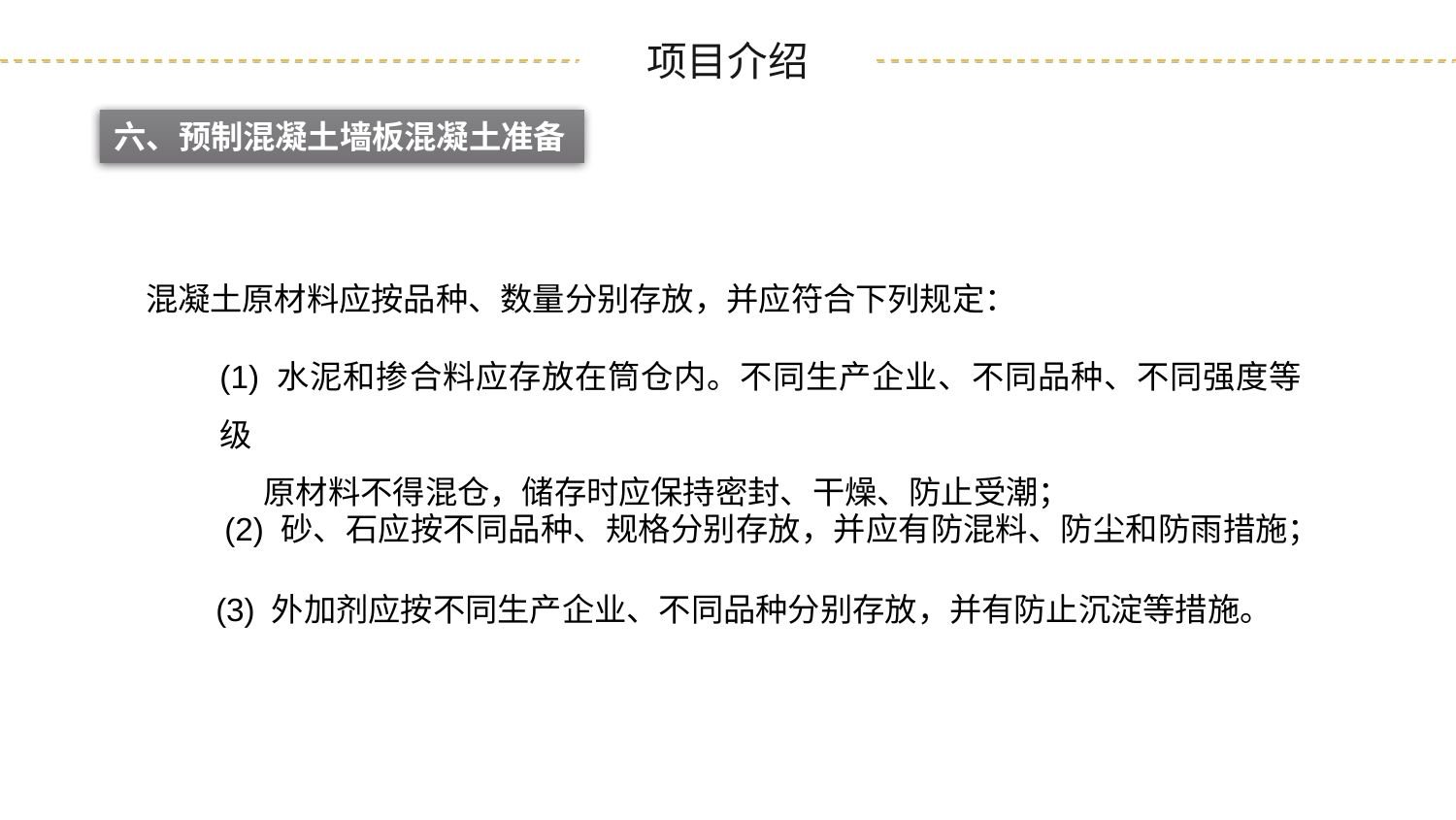

六、预制混凝土墙板混凝土准备
混凝土原材料应按品种、数量分别存放，并应符合下列规定：
(1) 水泥和掺合料应存放在筒仓内。不同生产企业、不同品种、不同强度等级
     原材料不得混仓，储存时应保持密封、干燥、防止受潮；
(2) 砂、石应按不同品种、规格分别存放，并应有防混料、防尘和防雨措施；
(3) 外加剂应按不同生产企业、不同品种分别存放，并有防止沉淀等措施。